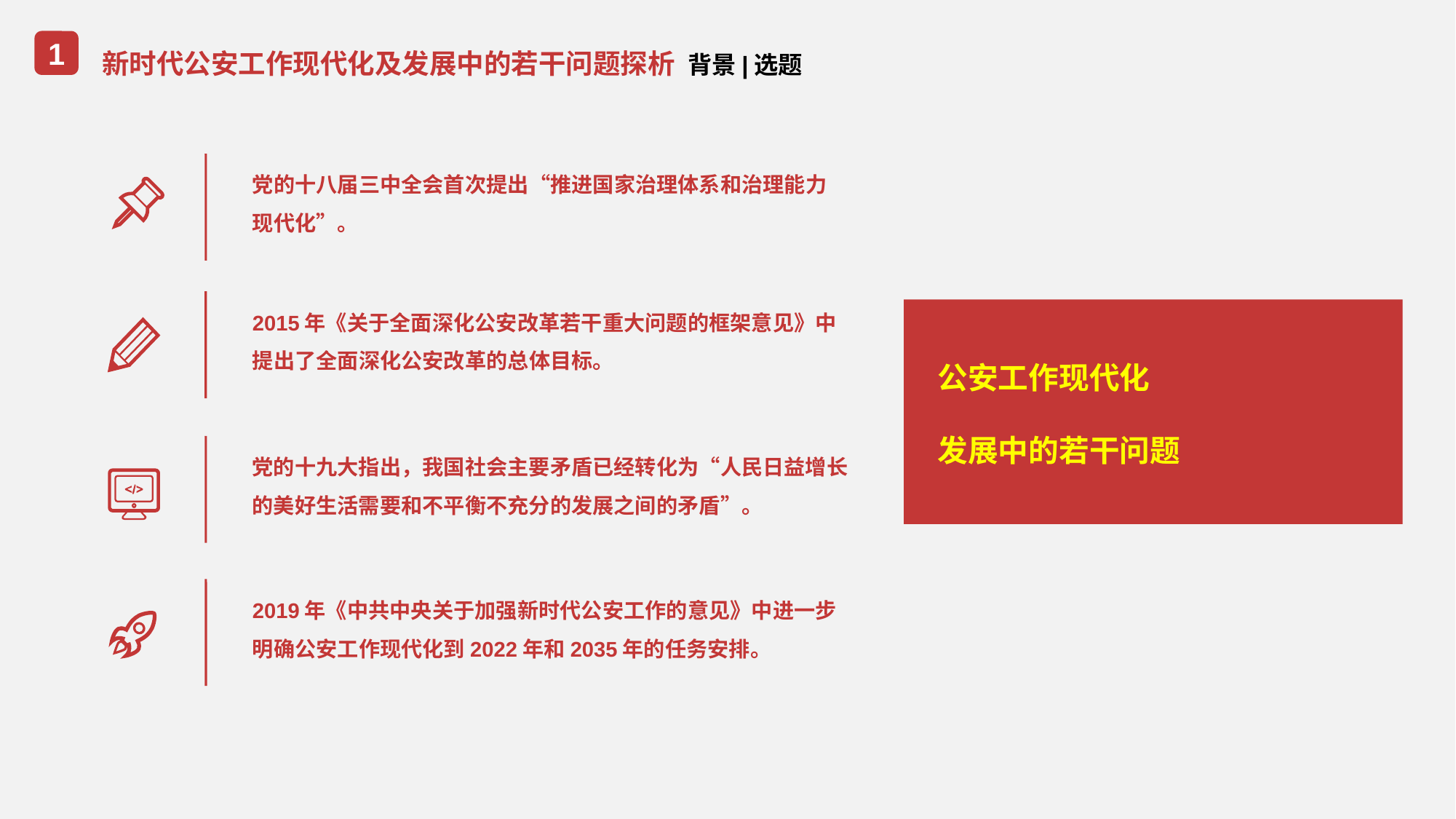

新时代公安工作现代化及发展中的若干问题探析  背景|选题
1
党的十八届三中全会首次提出“推进国家治理体系和治理能力现代化”。

2015年《关于全面深化公安改革若干重大问题的框架意见》中提出了全面深化公安改革的总体目标。

公安工作现代化
发展中的若干问题
党的十九大指出，我国社会主要矛盾已经转化为“人民日益增长的美好生活需要和不平衡不充分的发展之间的矛盾”。

2019年《中共中央关于加强新时代公安工作的意见》中进一步明确公安工作现代化到2022年和2035年的任务安排。